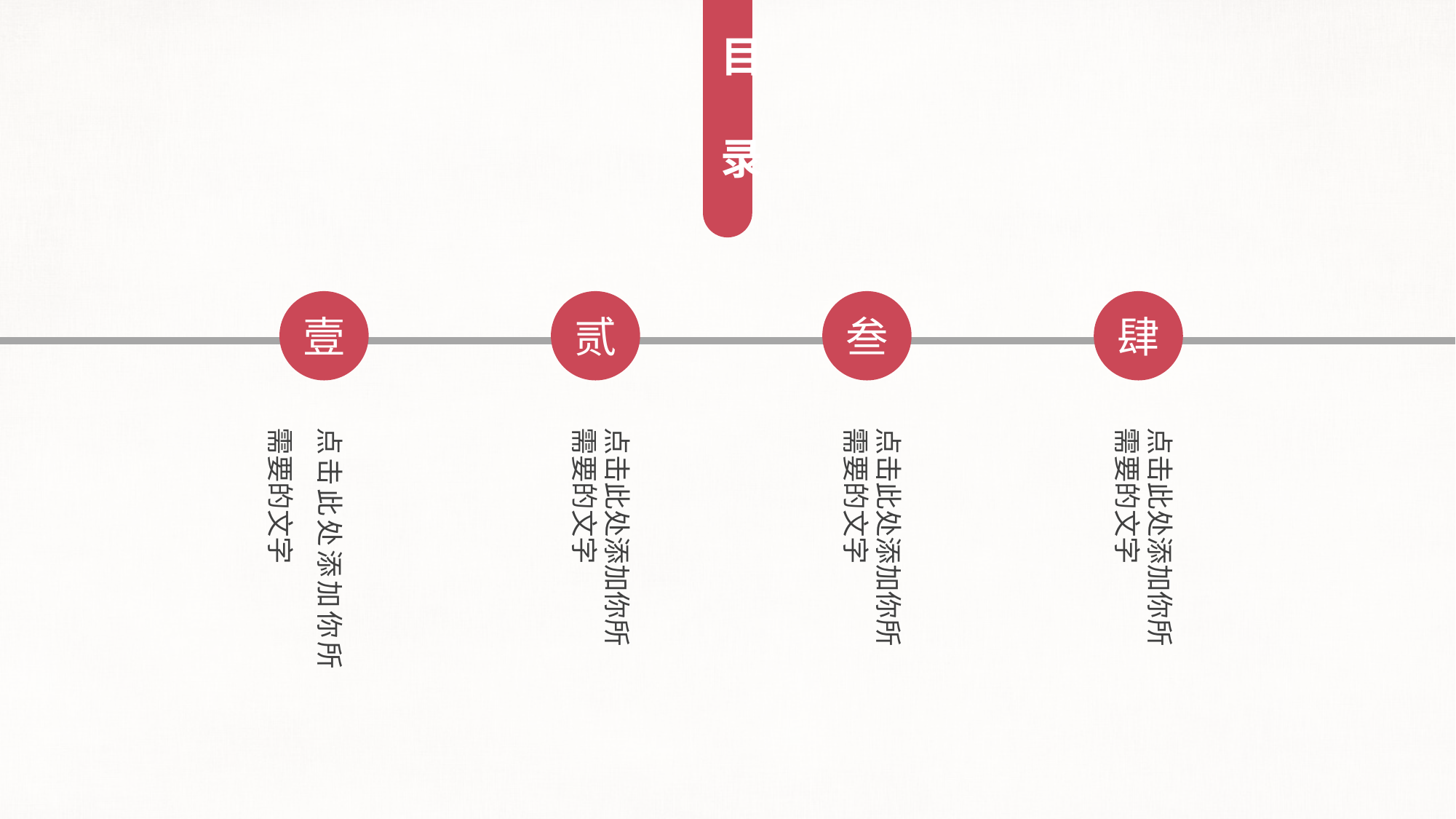

目

录
壹
贰

叁

肆

点击此处添加你所需要的文字
点击此处添加你所需要的文字
点击此处添加你所需要的文字
点击此处添加你所需要的文字